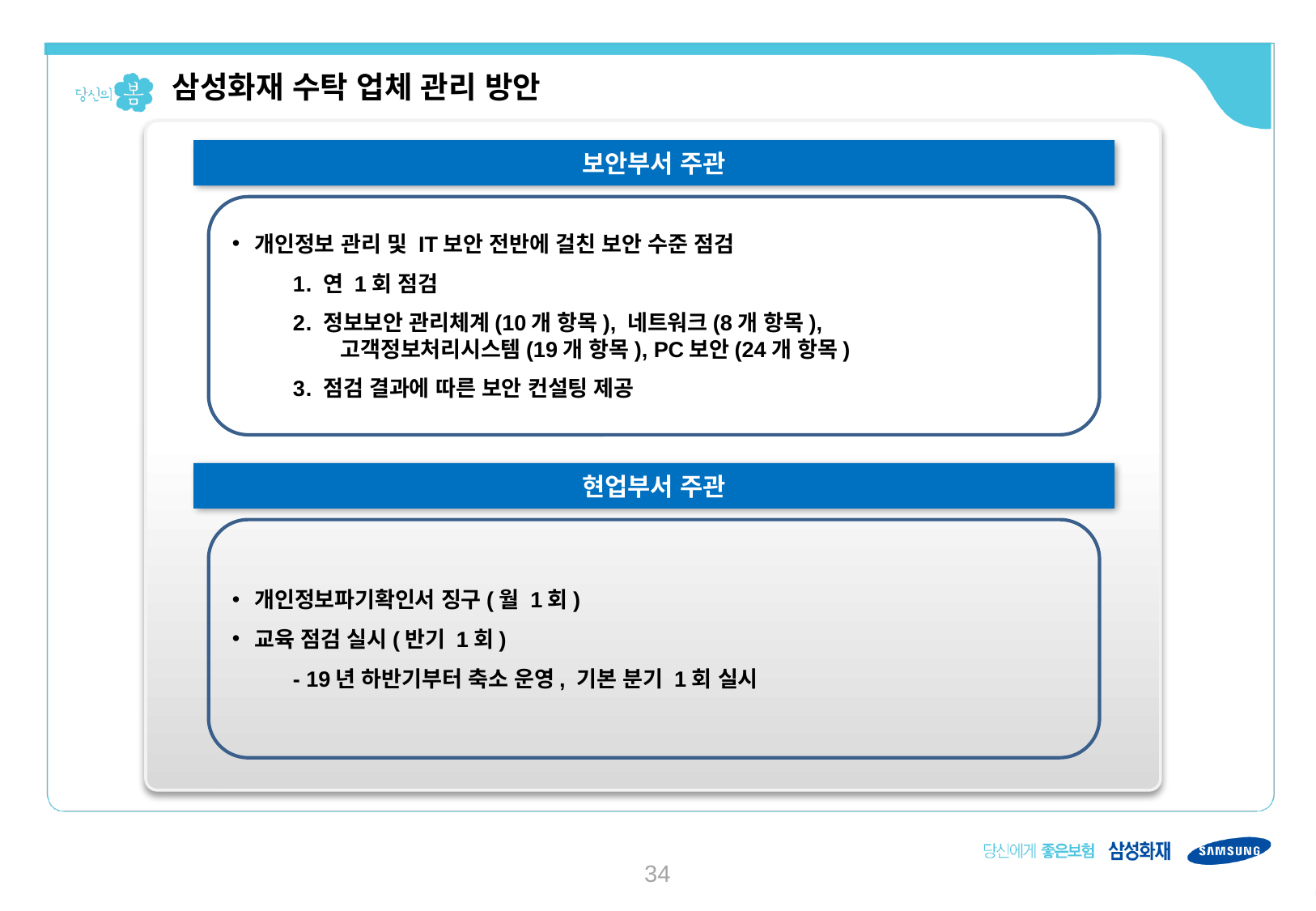

삼성화재 수탁 업체 관리 방안

보안부서 주관
개인정보 관리 및 IT보안 전반에 걸친 보안 수준 점검
연 1회 점검
정보보안 관리체계(10개 항목), 네트워크(8개 항목),                                            고객정보처리시스템(19개 항목), PC보안(24개 항목)
점검 결과에 따른 보안 컨설팅 제공
현업부서 주관
개인정보파기확인서 징구(월 1회)
교육 점검 실시(반기 1회)
- 19년 하반기부터 축소 운영, 기본 분기 1회 실시
34